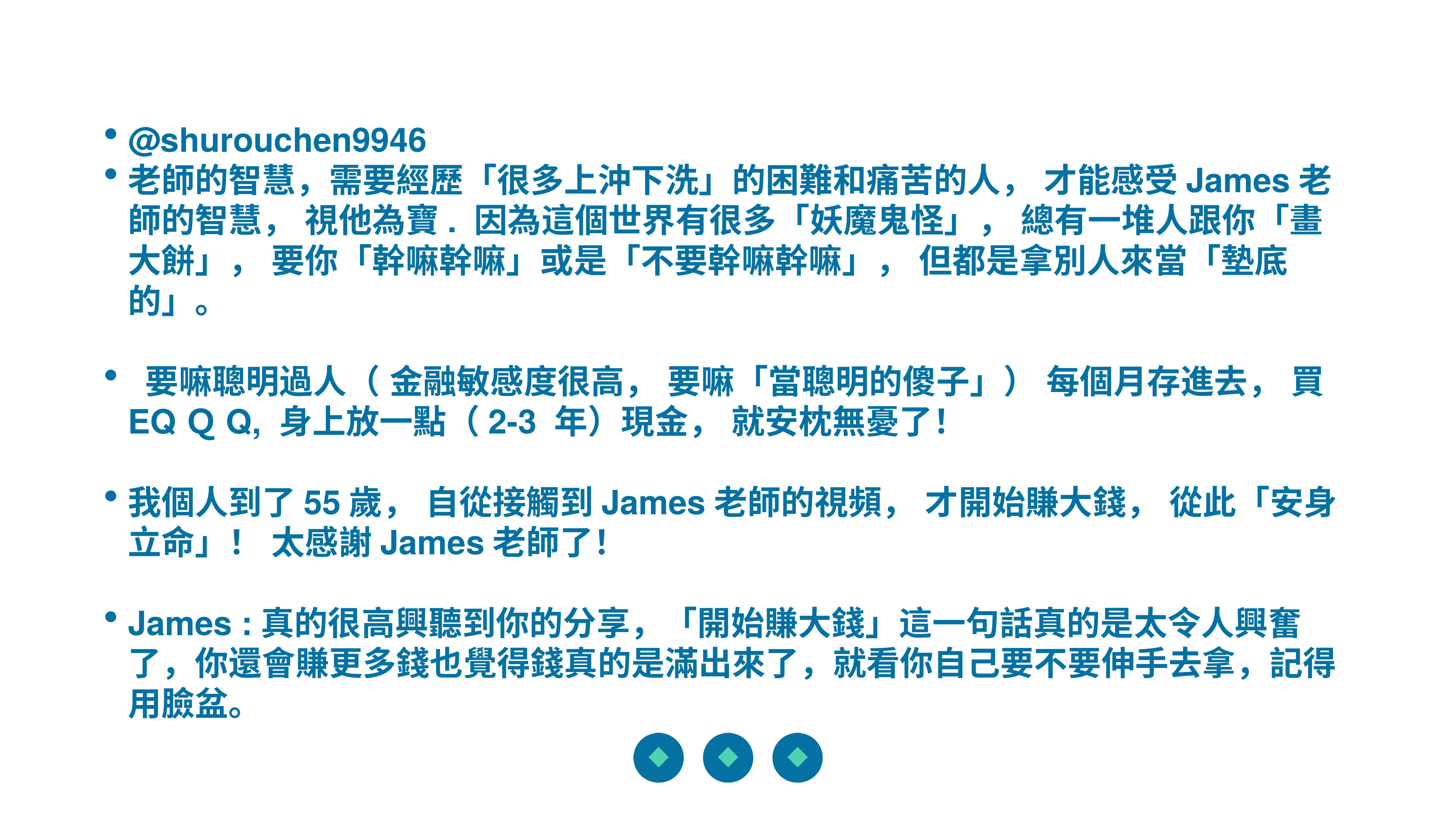

@shurouchen9946
老師的智慧，需要經歷「很多上沖下洗」的困難和痛苦的人， 才能感受James老師的智慧， 視他為寶. 因為這個世界有很多「妖魔鬼怪」， 總有一堆人跟你「畫大餅」， 要你「幹嘛幹嘛」或是「不要幹嘛幹嘛」， 但都是拿別人來當「墊底的」。

 要嘛聰明過人（ 金融敏感度很高， 要嘛「當聰明的傻子」） 每個月存進去， 買EQＱQ, 身上放一點（2-3 年）現金， 就安枕無憂了！

我個人到了55歲， 自從接觸到James老師的視頻， 才開始賺大錢， 從此「安身立命」！ 太感謝James老師了！

James :真的很高興聽到你的分享，「開始賺大錢」這一句話真的是太令人興奮了，你還會賺更多錢也覺得錢真的是滿出來了，就看你自己要不要伸手去拿，記得用臉盆。